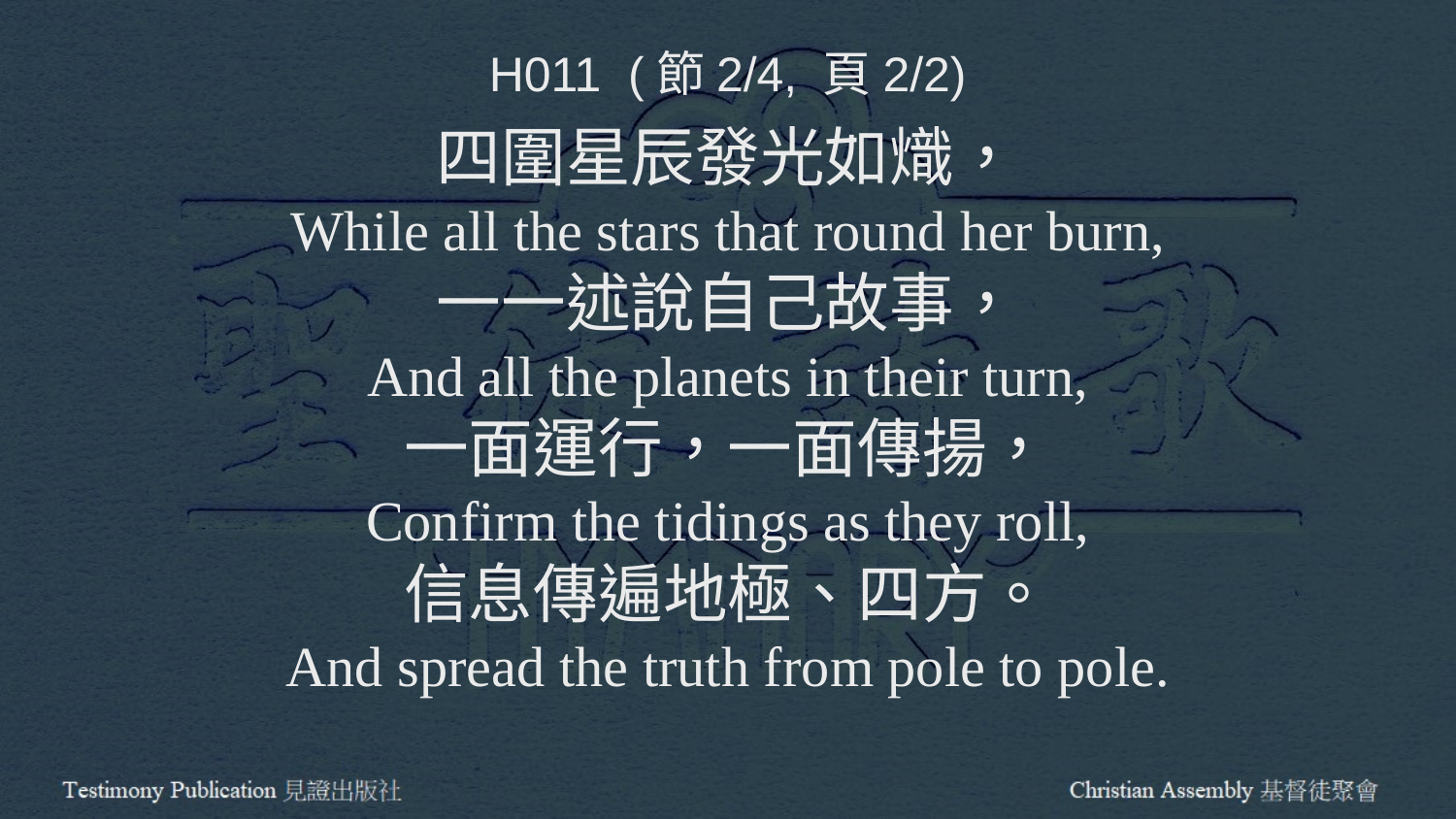

H011  (節2/4, 頁2/2)
四圍星辰發光如熾，
While all the stars that round her burn,
一一述說自己故事，
And all the planets in their turn,
一面運行，一面傳揚，
Confirm the tidings as they roll,
信息傳遍地極、四方。
And spread the truth from pole to pole.